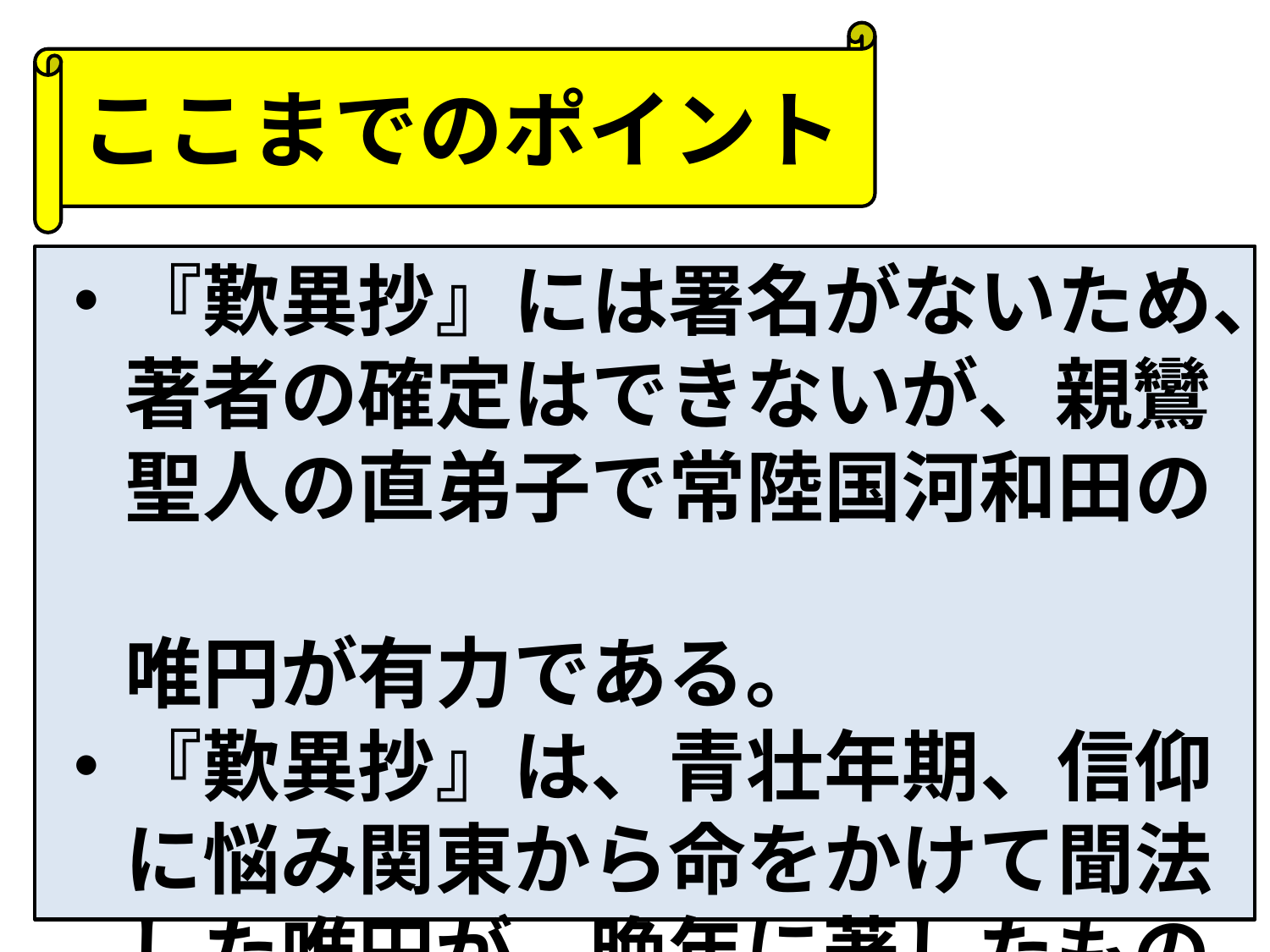

ここまでのポイント
・『歎異抄』には署名がないため、
　著者の確定はできないが、親鸞
　聖人の直弟子で常陸国河和田の
　唯円が有力である。
・『歎異抄』は、青壮年期、信仰
　に悩み関東から命をかけて聞法
　した唯円が、晩年に著したもの。